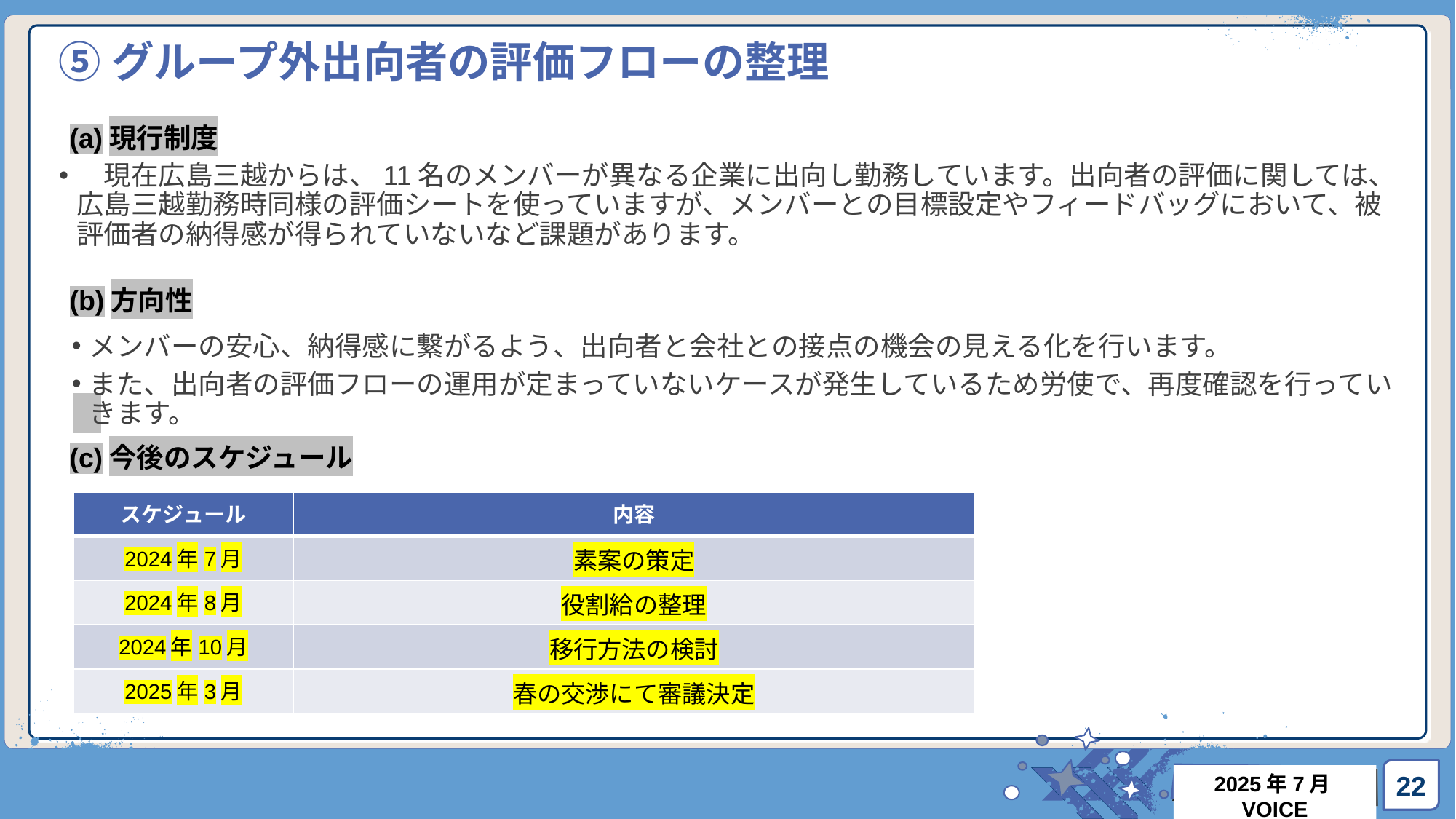

# ⑤グループ外出向者の評価フローの整理
(a)現行制度

　現在広島三越からは、11名のメンバーが異なる企業に出向し勤務しています。出向者の評価に関しては、広島三越勤務時同様の評価シートを使っていますが、メンバーとの目標設定やフィードバッグにおいて、被評価者の納得感が得られていないなど課題があります。
(b)方向性
メンバーの安心、納得感に繋がるよう、出向者と会社との接点の機会の見える化を行います。
また、出向者の評価フローの運用が定まっていないケースが発生しているため労使で、再度確認を行っていきます。

(c)今後のスケジュール
| スケジュール | 内容 |
| --- | --- |
| 2024年7月 | 素案の策定 |
| 2024年8月 | 役割給の整理 |
| 2024年10月 | 移行方法の検討 |
| 2025年3月 | 春の交渉にて審議決定 |
22
2025年7月VOICE